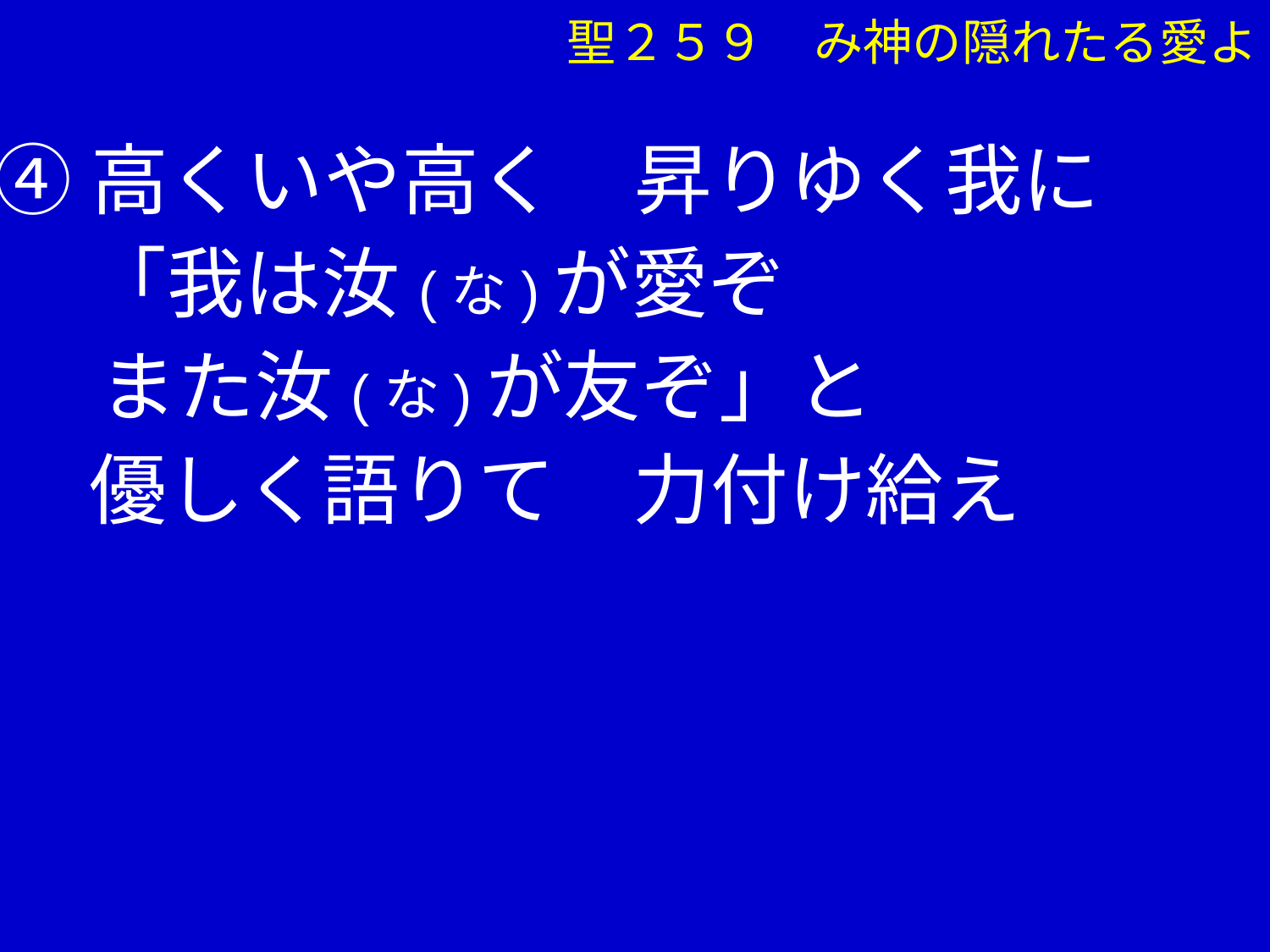

聖２５９　み神の隠れたる愛よ
④高くいや高く　昇りゆく我に
　 「我は汝(な)が愛ぞ
     また汝(な)が友ぞ」と
　 優しく語りて　力付け給え